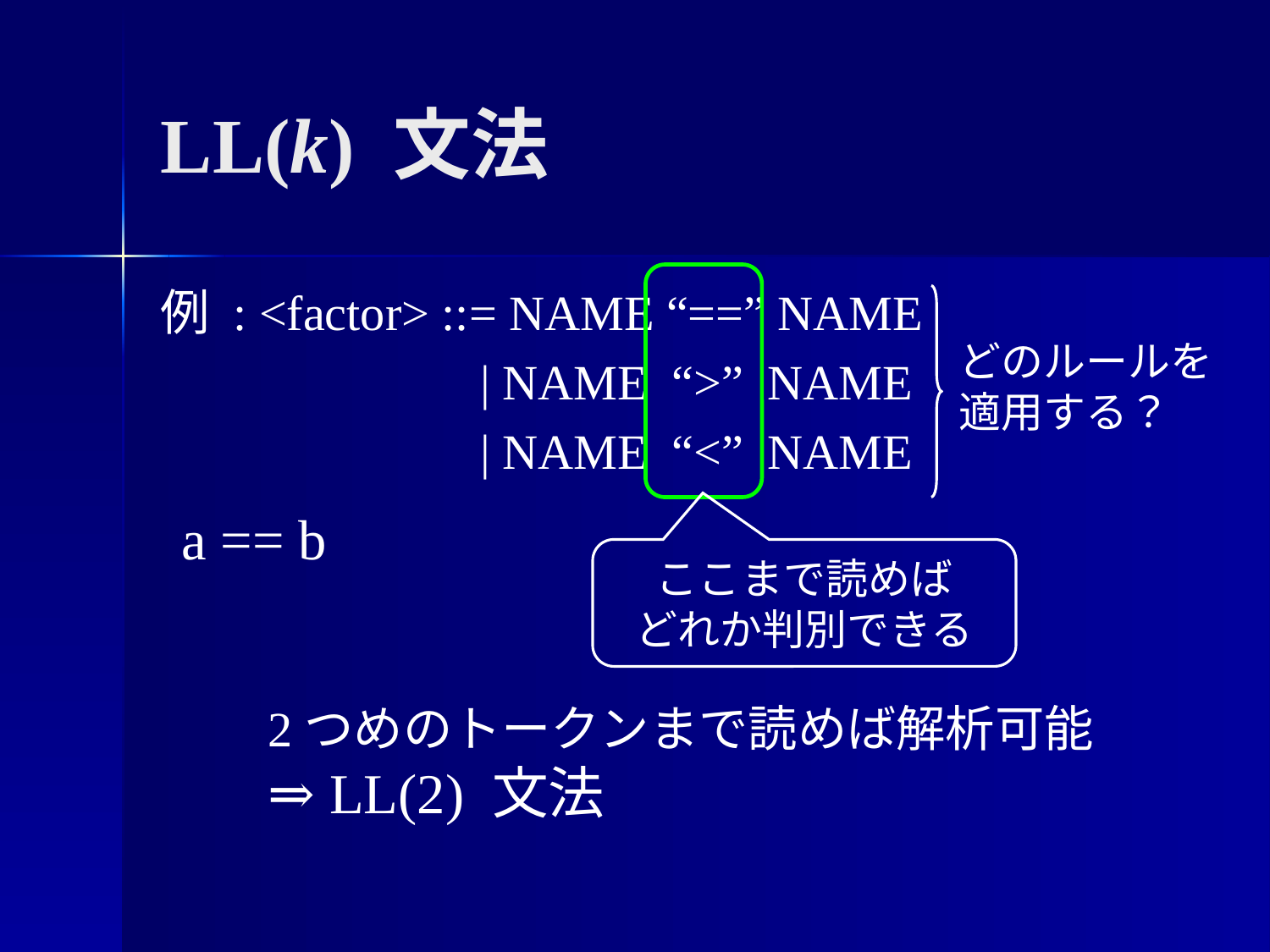

# LL(k) 文法

例 : <factor> ::= NAME “==” NAME
                          | NAME  “>”  NAME
                          | NAME  “<”  NAME

どのルールを
適用する？
a == b
ここまで読めば
どれか判別できる
2つめのトークンまで読めば解析可能
⇒ LL(2) 文法